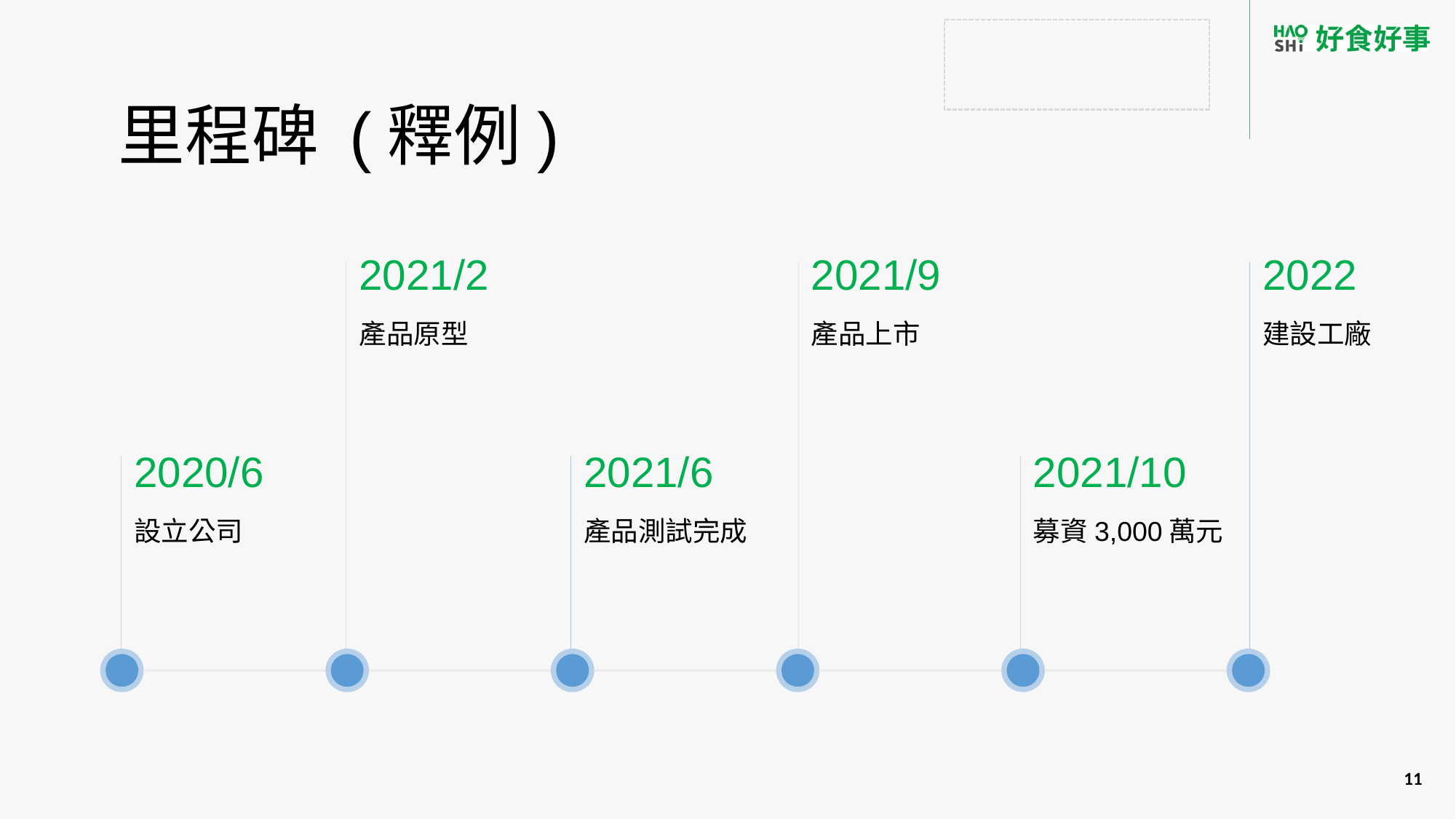

里程碑 (釋例)
2021/2
2021/9
2022
產品原型
產品上市
建設工廠
2020/6
2021/6
2021/10
設立公司
產品測試完成
募資3,000萬元